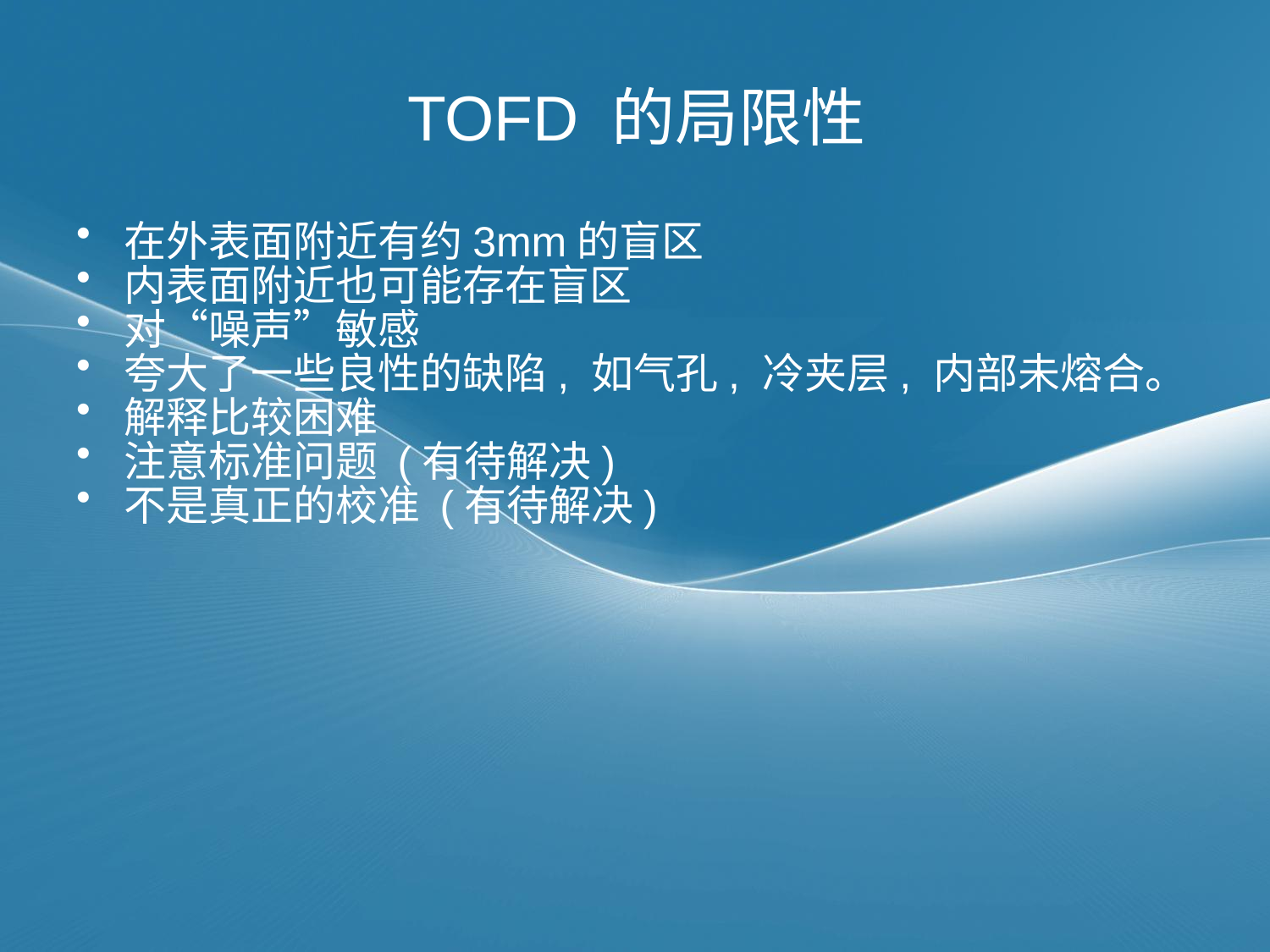

# TOFD 的局限性
在外表面附近有约3mm的盲区
内表面附近也可能存在盲区
对“噪声”敏感
夸大了一些良性的缺陷, 如气孔, 冷夹层, 内部未熔合。
解释比较困难
注意标准问题 (有待解决)
不是真正的校准 (有待解决)